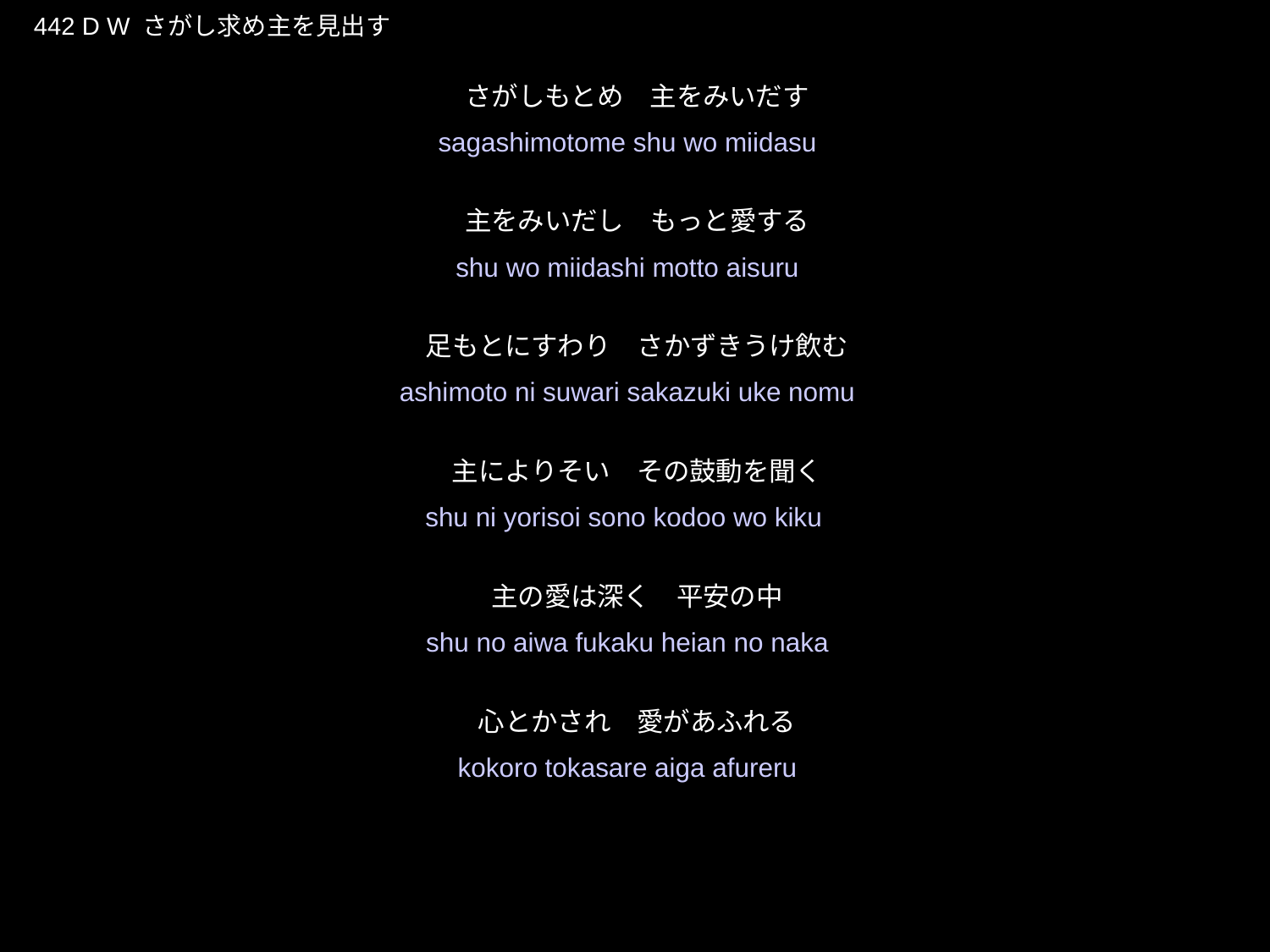

さがしもとめしゅをみいだすす
★W
442 D W さがし求め主を見出す
さがしもとめ　主をみいだす

主をみいだし　もっと愛する

足もとにすわり　さかずきうけ飲む

主によりそい　その鼓動を聞く

主の愛は深く　平安の中

心とかされ　愛があふれる
★５
sagashimotome shu wo miidasu

shu wo miidashi motto aisuru

ashimoto ni suwari sakazuki uke nomu

shu ni yorisoi sono kodoo wo kiku

shu no aiwa fukaku heian no naka

kokoro tokasare aiga afureru